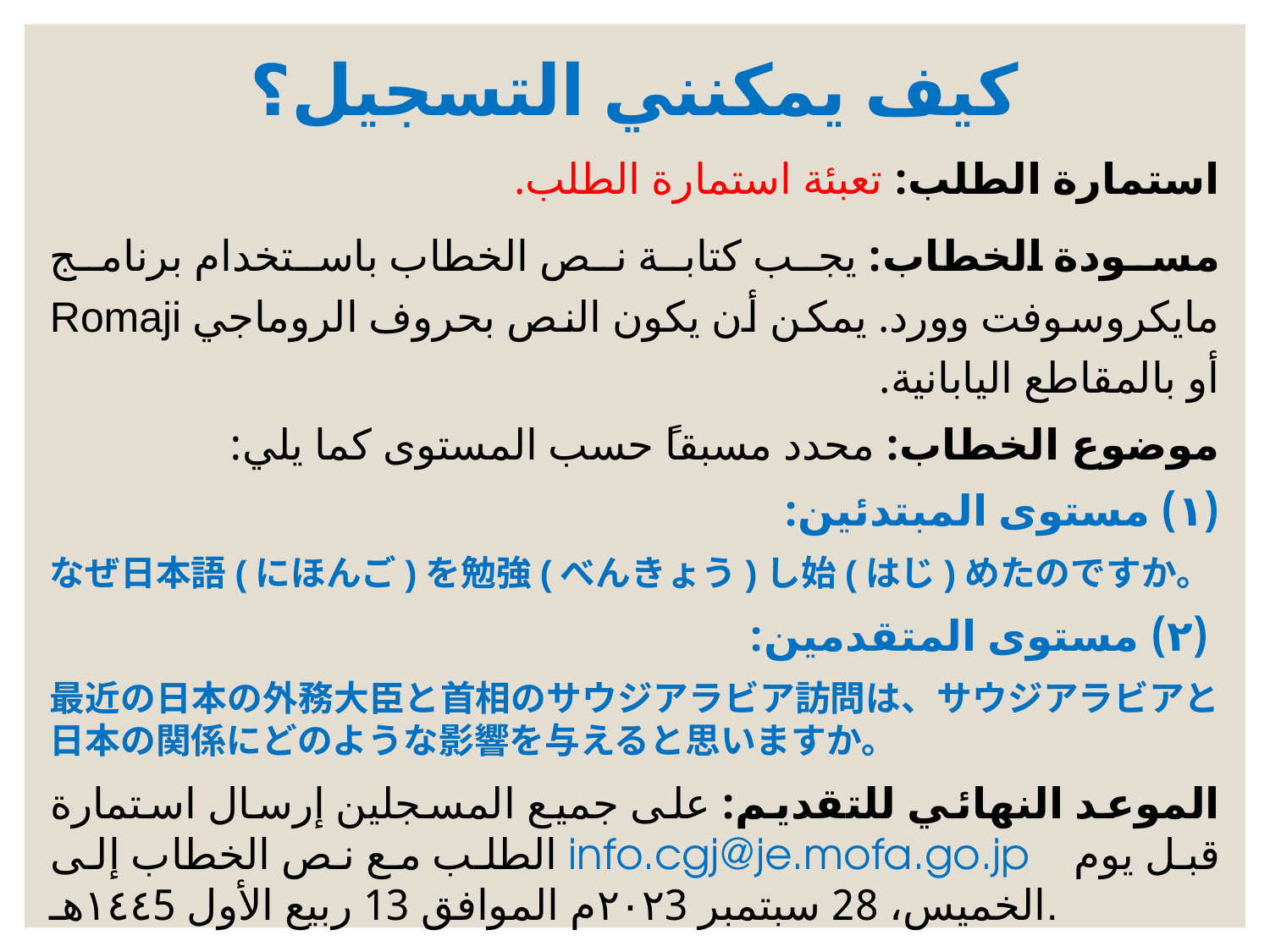

# كيف يمكنني التسجيل؟
استمارة الطلب: تعبئة استمارة الطلب.
مسودة الخطاب: يجب كتابة نص الخطاب باستخدام برنامج مايكروسوفت وورد. يمكن أن يكون النص بحروف الروماجي Romaji أو بالمقاطع اليابانية.
موضوع الخطاب: محدد مسبقاً حسب المستوى كما يلي:
(١) مستوى المبتدئين:
なぜ日本語(にほんご)を勉強(べんきょう)し始(はじ)めたのですか。
 (٢) مستوى المتقدمين:
最近の日本の外務大臣と首相のサウジアラビア訪問は、サウジアラビアと日本の関係にどのような影響を与えると思いますか。
الموعد النهائي للتقديم: على جميع المسجلين إرسال استمارة الطلب مع نص الخطاب إلى info.cgj@je.mofa.go.jp  قبل يوم الخميس، 28 سبتمبر ٢٠٢3م الموافق 13 ربيع الأول ١٤٤5هـ.